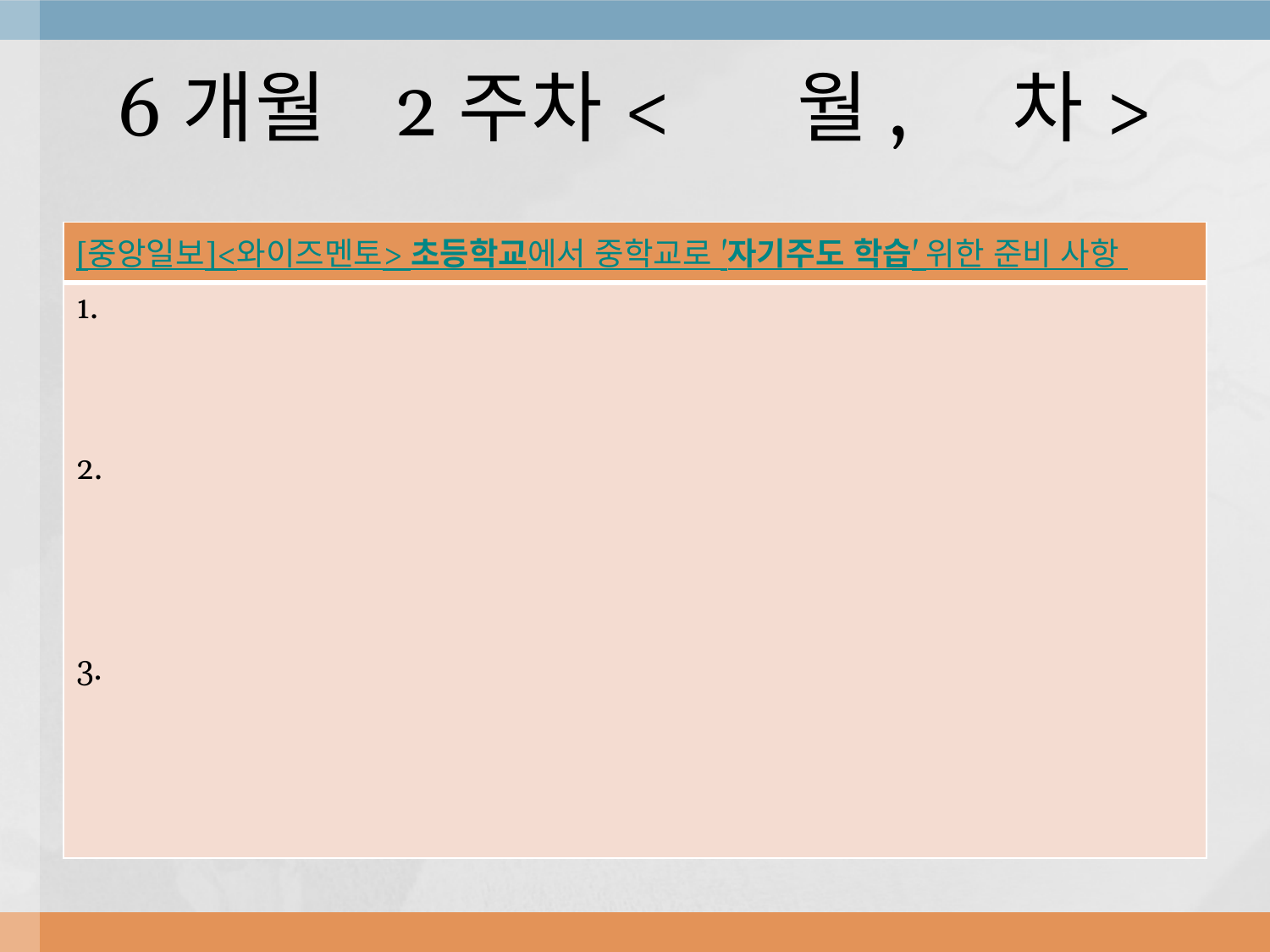

# 6개월  2주차<     월,    차>
| [중앙일보]<와이즈멘토> 초등학교에서 중학교로 '자기주도 학습' 위한 준비 사항 |
| --- |
| 1. 2. 3. |